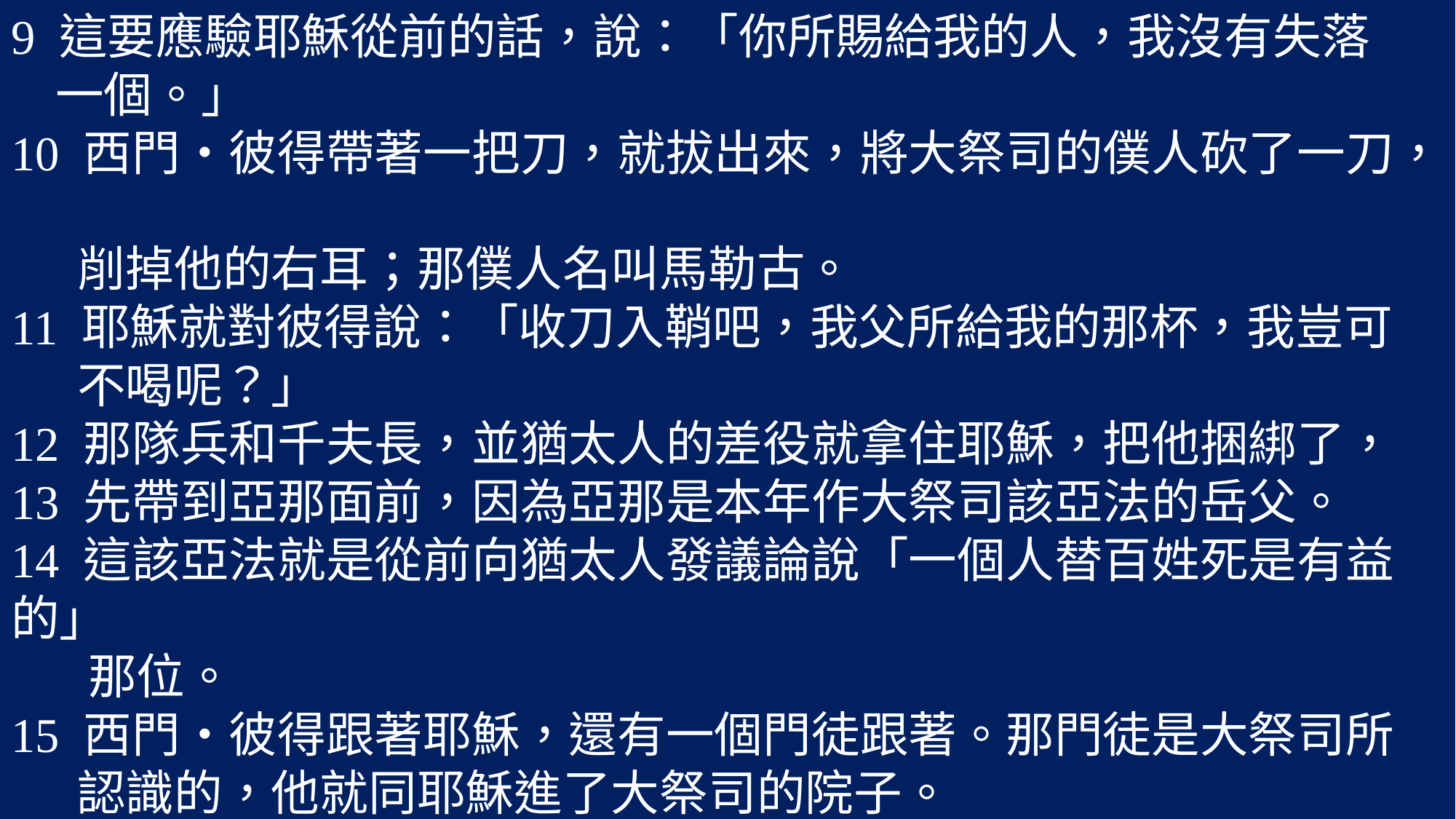

9 這要應驗耶穌從前的話，說：「你所賜給我的人，我沒有失落
   一個。」
10 西門•彼得帶著一把刀，就拔出來，將大祭司的僕人砍了一刀，
     削掉他的右耳；那僕人名叫馬勒古。
11 耶穌就對彼得說：「收刀入鞘吧，我父所給我的那杯，我豈可
     不喝呢？」
12 那隊兵和千夫長，並猶太人的差役就拿住耶穌，把他捆綁了，
13 先帶到亞那面前，因為亞那是本年作大祭司該亞法的岳父。
14 這該亞法就是從前向猶太人發議論說「一個人替百姓死是有益的」
      那位。
15 西門•彼得跟著耶穌，還有一個門徒跟著。那門徒是大祭司所
     認識的，他就同耶穌進了大祭司的院子。